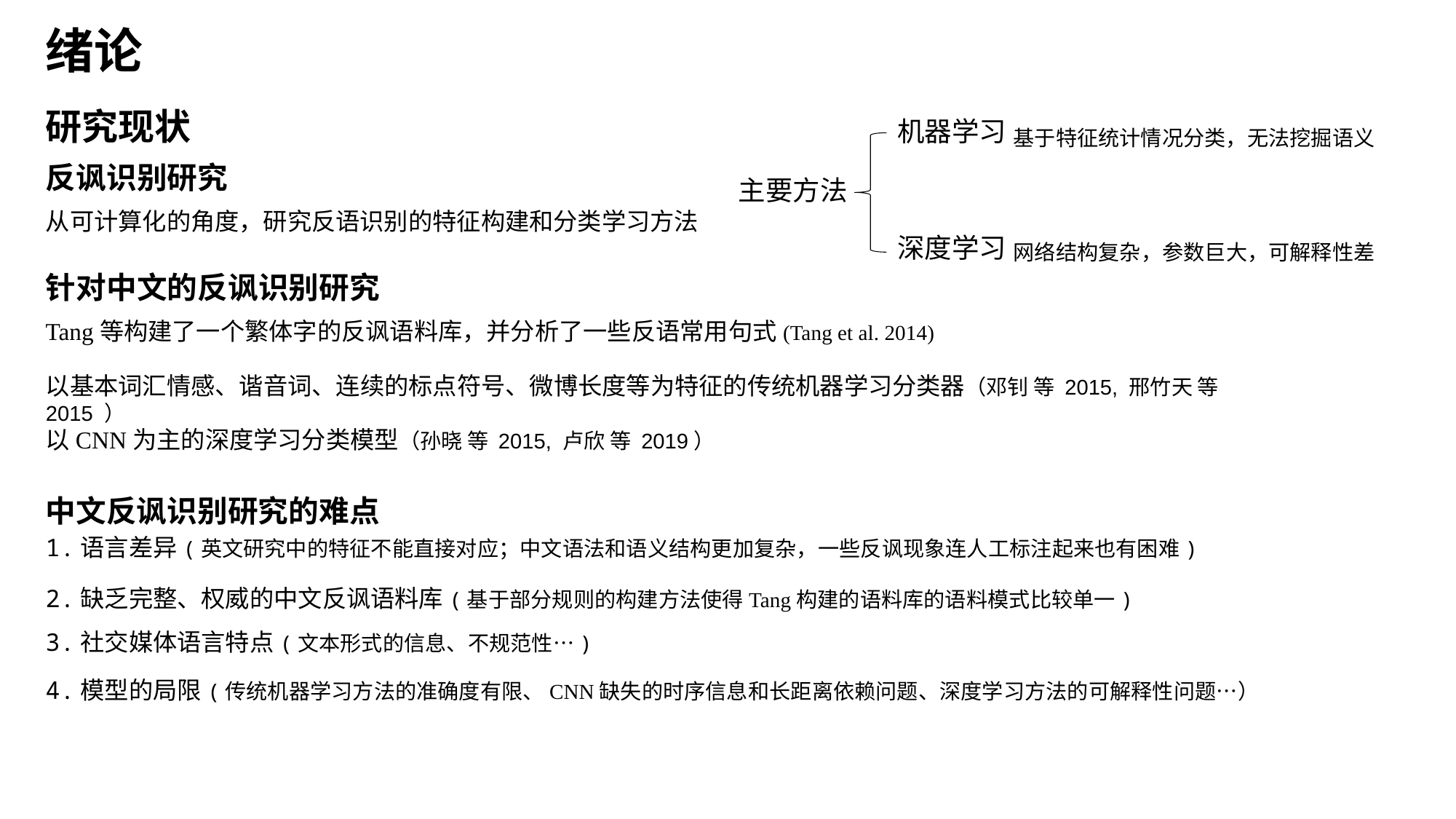

绪论
研究现状
机器学习
基于特征统计情况分类，无法挖掘语义

反讽识别研究
主要方法
从可计算化的角度，研究反语识别的特征构建和分类学习方法
深度学习
网络结构复杂，参数巨大，可解释性差
针对中文的反讽识别研究
Tang等构建了一个繁体字的反讽语料库，并分析了一些反语常用句式(Tang et al. 2014)
以基本词汇情感、谐音词、连续的标点符号、微博长度等为特征的传统机器学习分类器（邓钊 等 2015, 邢竹天 等 2015 ）
以CNN为主的深度学习分类模型（孙晓 等 2015, 卢欣 等 2019）
中文反讽识别研究的难点
1.语言差异(英文研究中的特征不能直接对应；中文语法和语义结构更加复杂，一些反讽现象连人工标注起来也有困难)
2.缺乏完整、权威的中文反讽语料库(基于部分规则的构建方法使得Tang构建的语料库的语料模式比较单一)
3.社交媒体语言特点(文本形式的信息、不规范性…)
4.模型的局限(传统机器学习方法的准确度有限、CNN缺失的时序信息和长距离依赖问题、深度学习方法的可解释性问题…）